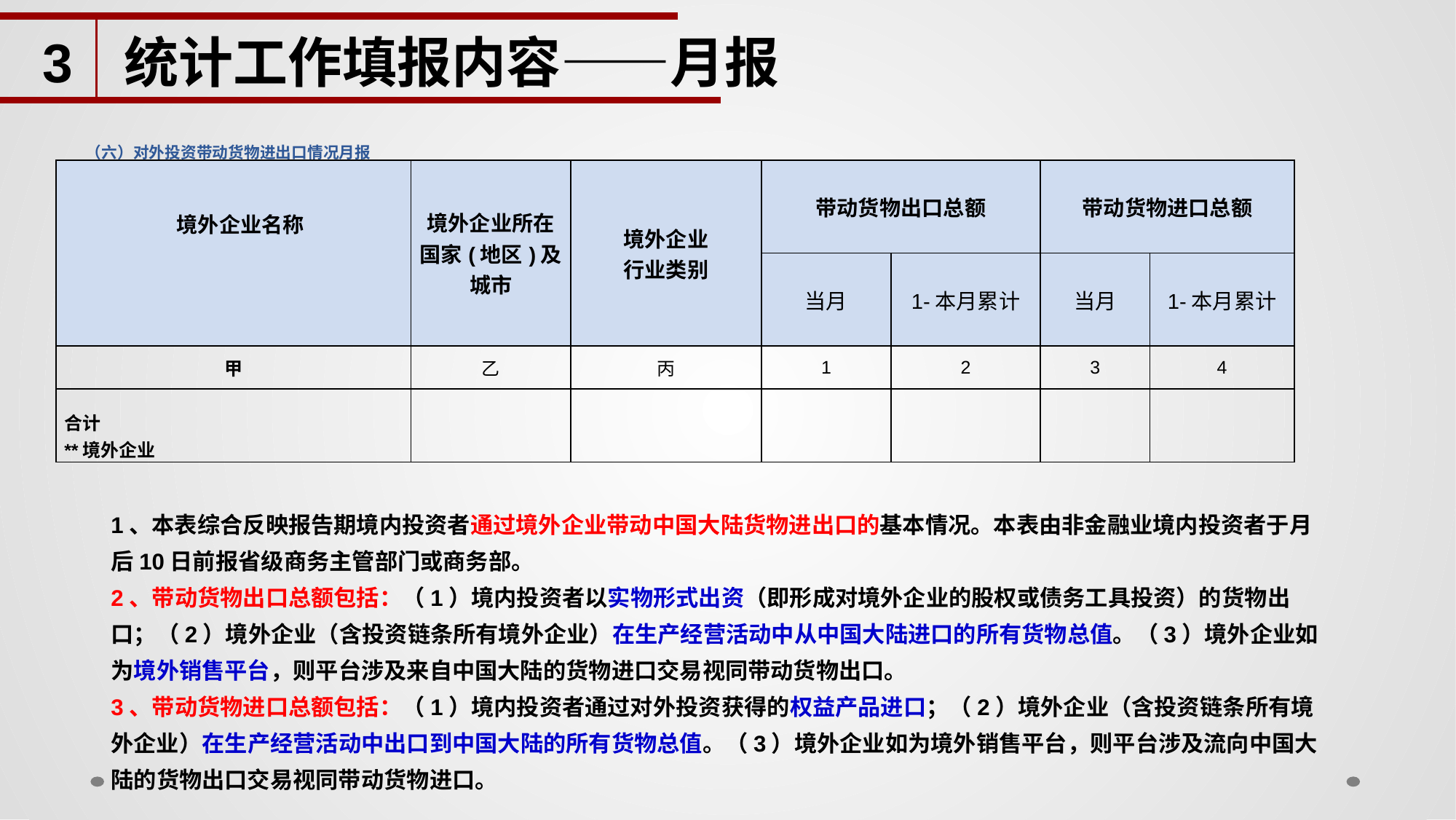

3
统计工作填报内容——月报
# （六）对外投资带动货物进出口情况月报
| 境外企业名称 | 境外企业所在国家(地区)及城市 | 境外企业 行业类别 | 带动货物出口总额 |  | 带动货物进口总额 |  |
| --- | --- | --- | --- | --- | --- | --- |
|  |  |  | 当月 | 1-本月累计 | 当月 | 1-本月累计 |
| 甲 | 乙 | 丙 | 1 | 2 | 3 | 4 |
| 合计 \*\*境外企业 |  |  |  |  |  |  |
1、本表综合反映报告期境内投资者通过境外企业带动中国大陆货物进出口的基本情况。本表由非金融业境内投资者于月后10日前报省级商务主管部门或商务部。
2、带动货物出口总额包括：（1）境内投资者以实物形式出资（即形成对境外企业的股权或债务工具投资）的货物出口；（2）境外企业（含投资链条所有境外企业）在生产经营活动中从中国大陆进口的所有货物总值。（3）境外企业如为境外销售平台，则平台涉及来自中国大陆的货物进口交易视同带动货物出口。
3、带动货物进口总额包括：（1）境内投资者通过对外投资获得的权益产品进口；（2）境外企业（含投资链条所有境外企业）在生产经营活动中出口到中国大陆的所有货物总值。（3）境外企业如为境外销售平台，则平台涉及流向中国大陆的货物出口交易视同带动货物进口。